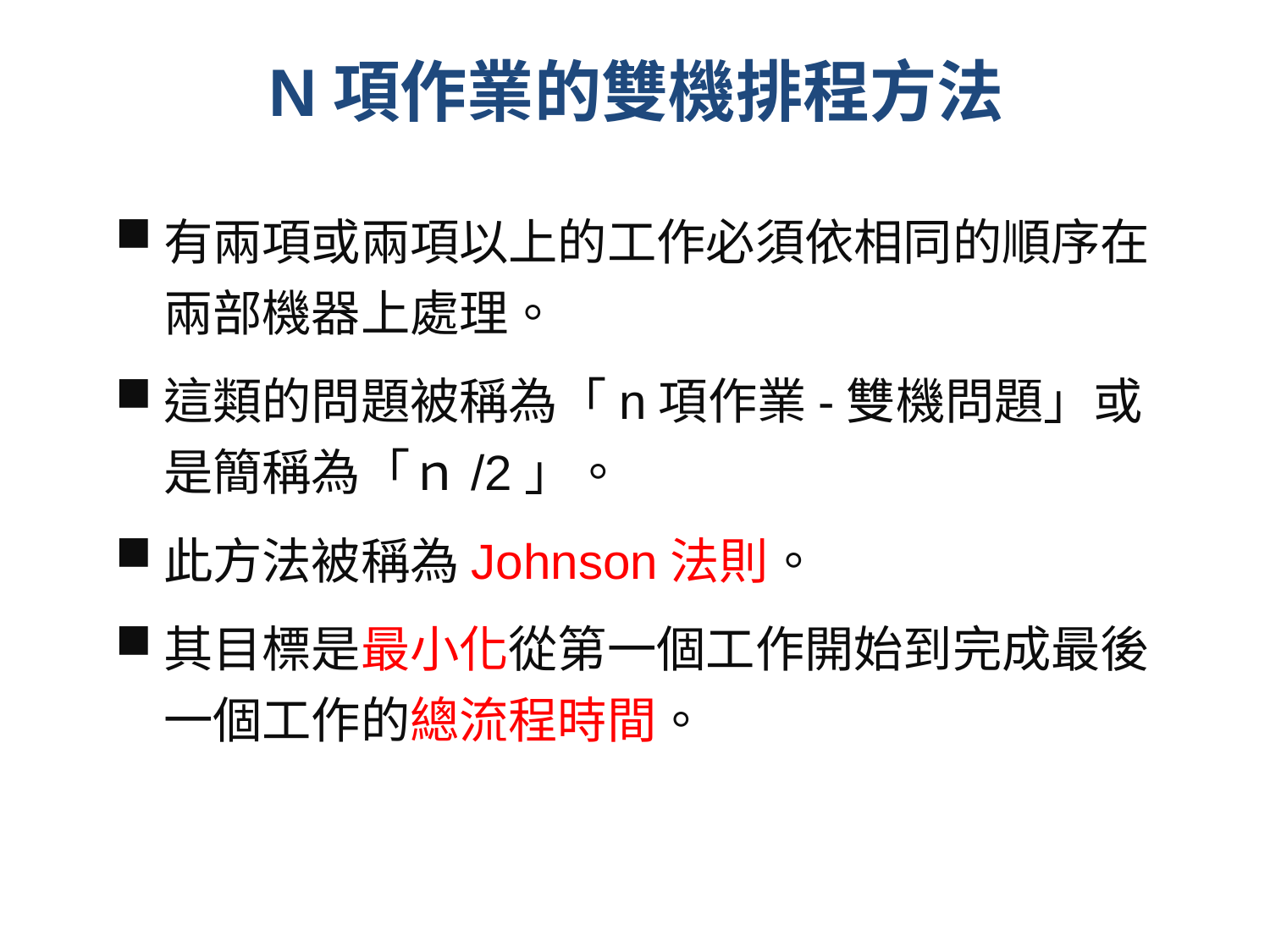

N項作業的雙機排程方法

有兩項或兩項以上的工作必須依相同的順序在兩部機器上處理。
這類的問題被稱為「n項作業-雙機問題」或是簡稱為「ｎ/2」。
此方法被稱為Johnson法則。
其目標是最小化從第一個工作開始到完成最後一個工作的總流程時間。